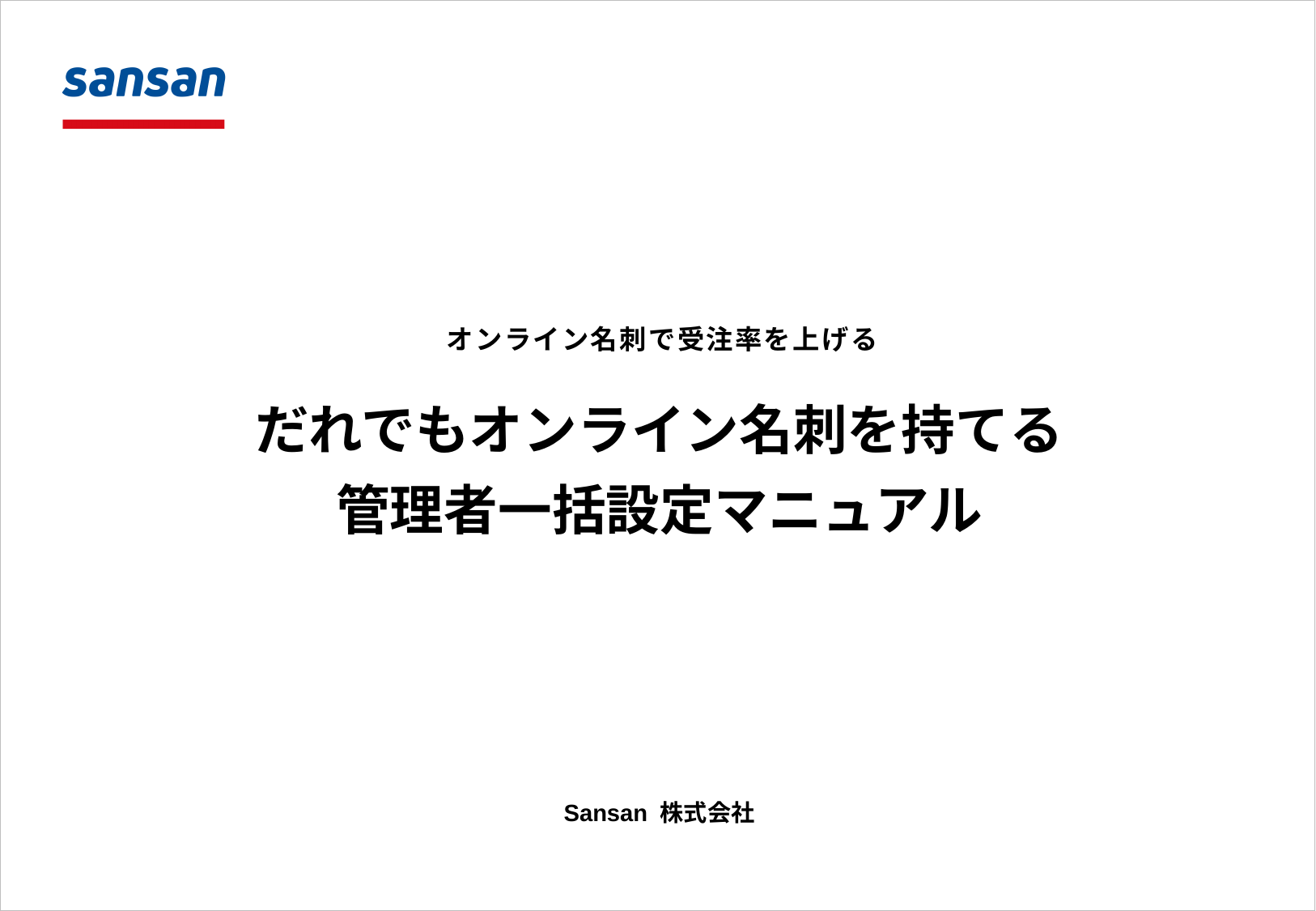

オンライン名刺で受注率を上げる
# だれでもオンライン名刺を持てる 管理者一括設定マニュアル

Sansan 株式会社